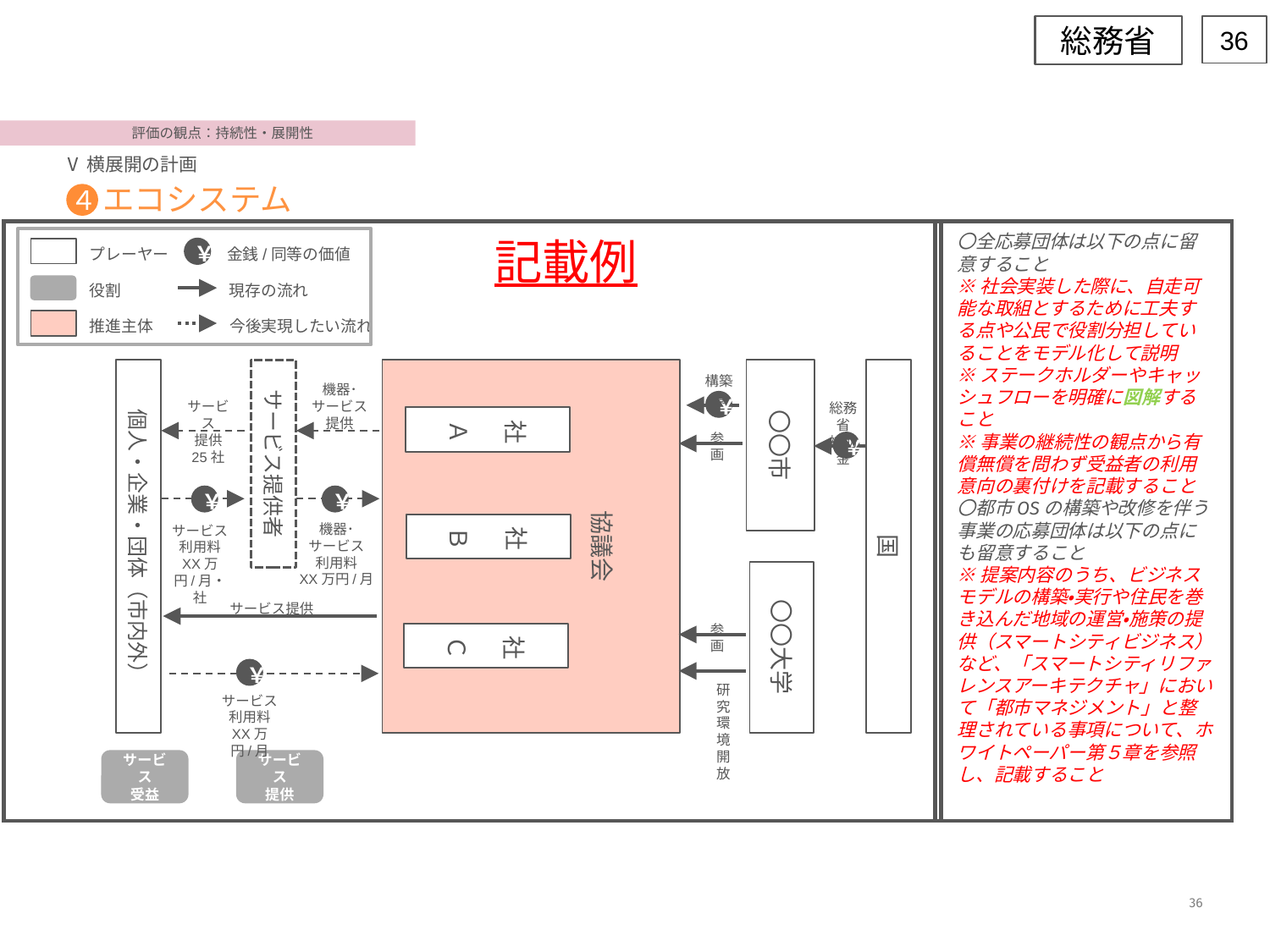

総務省
36
評価の観点：持続性・展開性
Ⅴ横展開の計画
４
# エコシステム

〇全応募団体は以下の点に留意すること
※社会実装した際に、自走可能な取組とするために工夫する点や公民で役割分担していることをモデル化して説明
※ステークホルダーやキャッシュフローを明確に図解すること
※事業の継続性の観点から有償無償を問わず受益者の利用意向の裏付けを記載すること
〇都市OSの構築や改修を伴う事業の応募団体は以下の点にも留意すること
※提案内容のうち、ビジネスモデルの構築・実行や住民を巻き込んだ地域の運営・施策の提供（スマートシティビジネス）など、「スマートシティリファレンスアーキテクチャ」において「都市マネジメント」と整理されている事項について、ホワイトペーパー第５章を参照し、記載すること
記載例

￥
プレーヤー
金銭/同等の価値

役割
現存の流れ

推進主体
今後実現したい流れ

協議会

国
個人・企業・団体（市内外）
サービス提供者
〇〇市
構築費
機器･
サービス
提供
￥
サービス
提供
25社
総務省
補助金
社
Ａ

参画
￥
￥
￥
機器･
サービス
利用料
XX万円/月
社
Ｂ
サービス
利用料
XX万円/月・社
〇〇大学
サービス提供
参画
社
Ｃ
￥
研究
環境
開放
サービス
利用料
XX万円/月
サービス
受益
サービス
提供